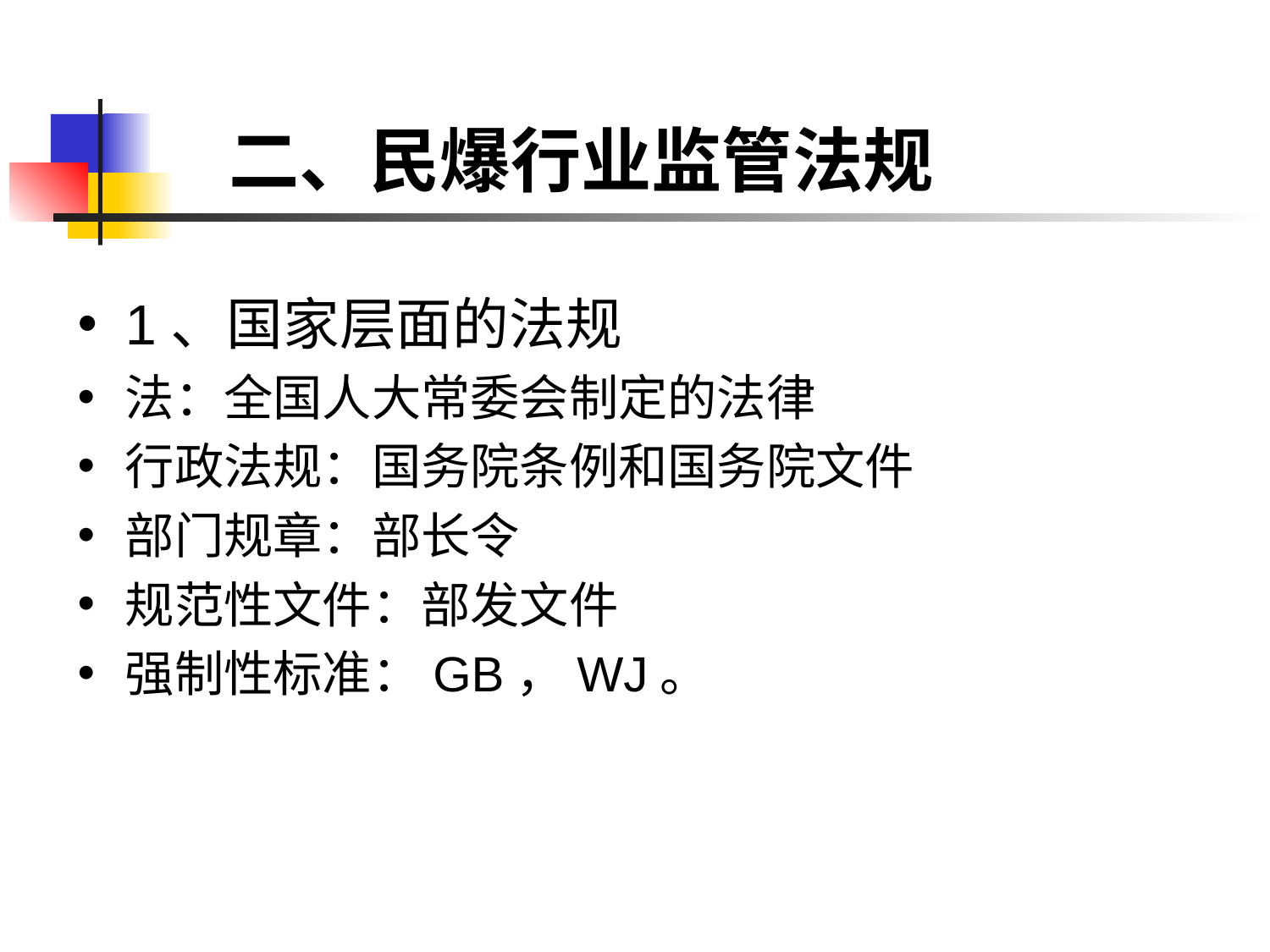

# 二、民爆行业监管法规

1、国家层面的法规
法：全国人大常委会制定的法律
行政法规：国务院条例和国务院文件
部门规章：部长令
规范性文件：部发文件
强制性标准：GB，WJ。